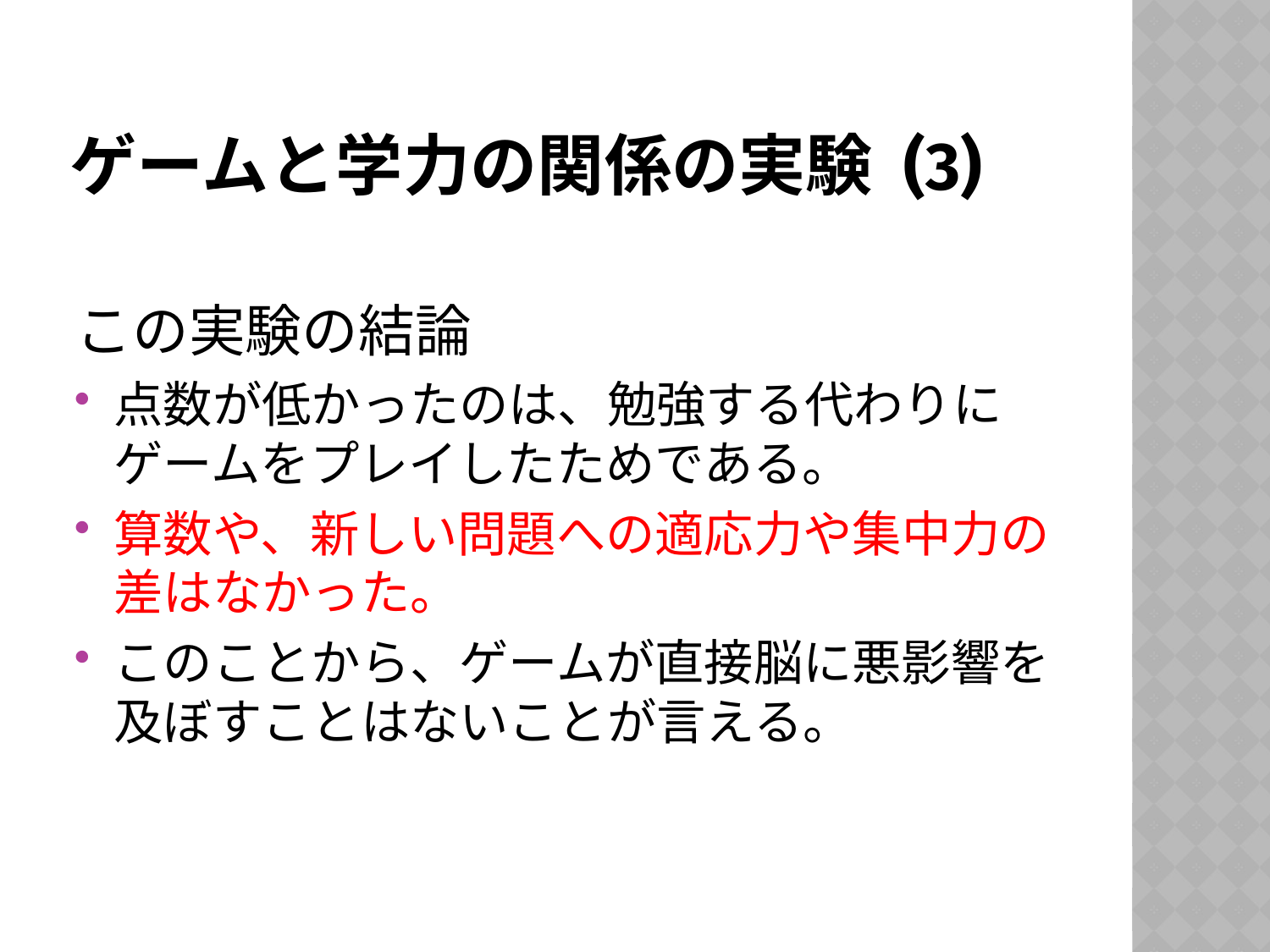

# ゲームと学力の関係の実験 (3)

この実験の結論
点数が低かったのは、勉強する代わりにゲームをプレイしたためである。
算数や、新しい問題への適応力や集中力の差はなかった。
このことから、ゲームが直接脳に悪影響を及ぼすことはないことが言える。